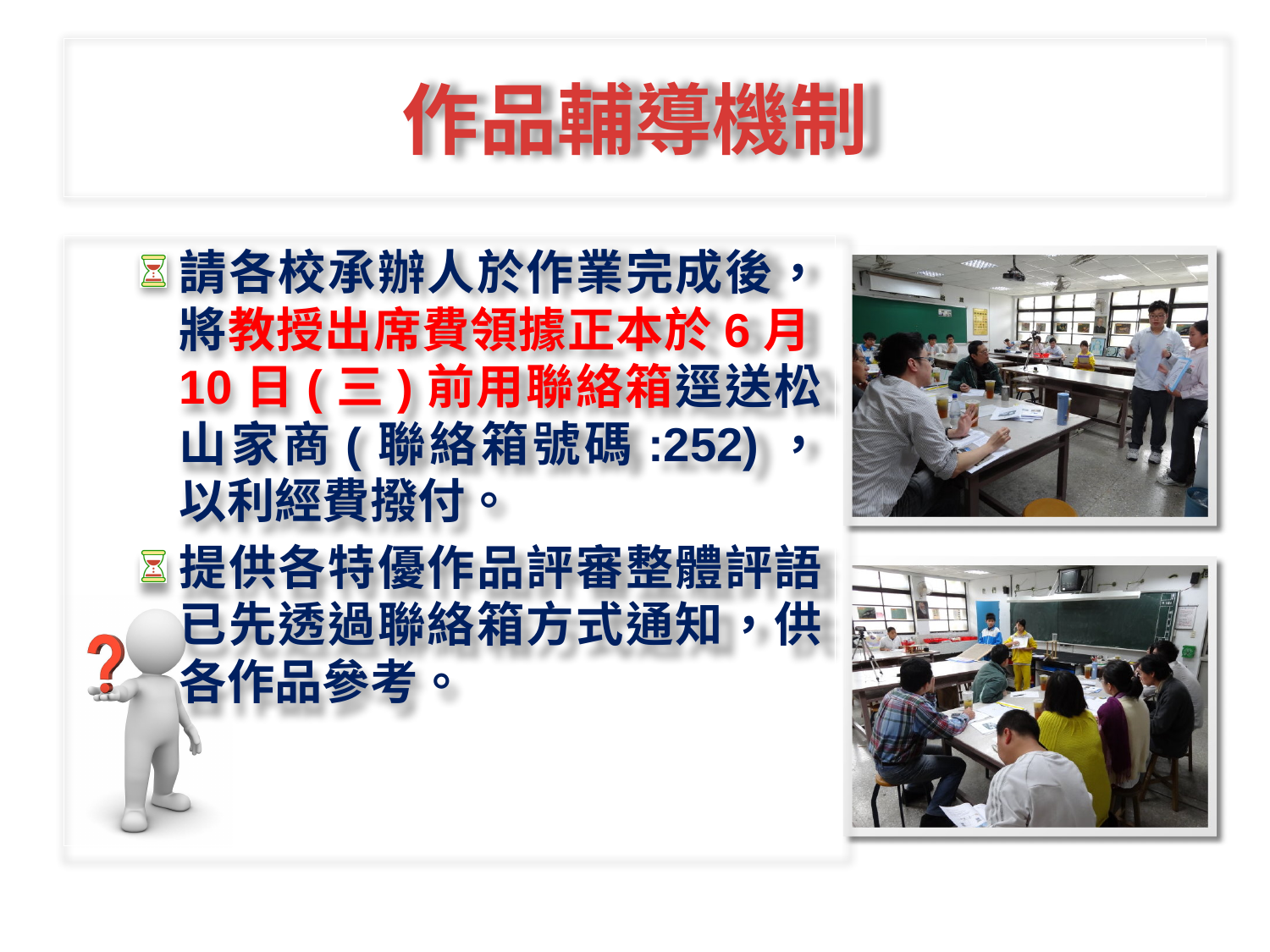

# 作品輔導機制
請各校承辦人於作業完成後，將教授出席費領據正本於6月10日(三)前用聯絡箱逕送松山家商(聯絡箱號碼:252)，以利經費撥付。
提供各特優作品評審整體評語已先透過聯絡箱方式通知，供各作品參考。